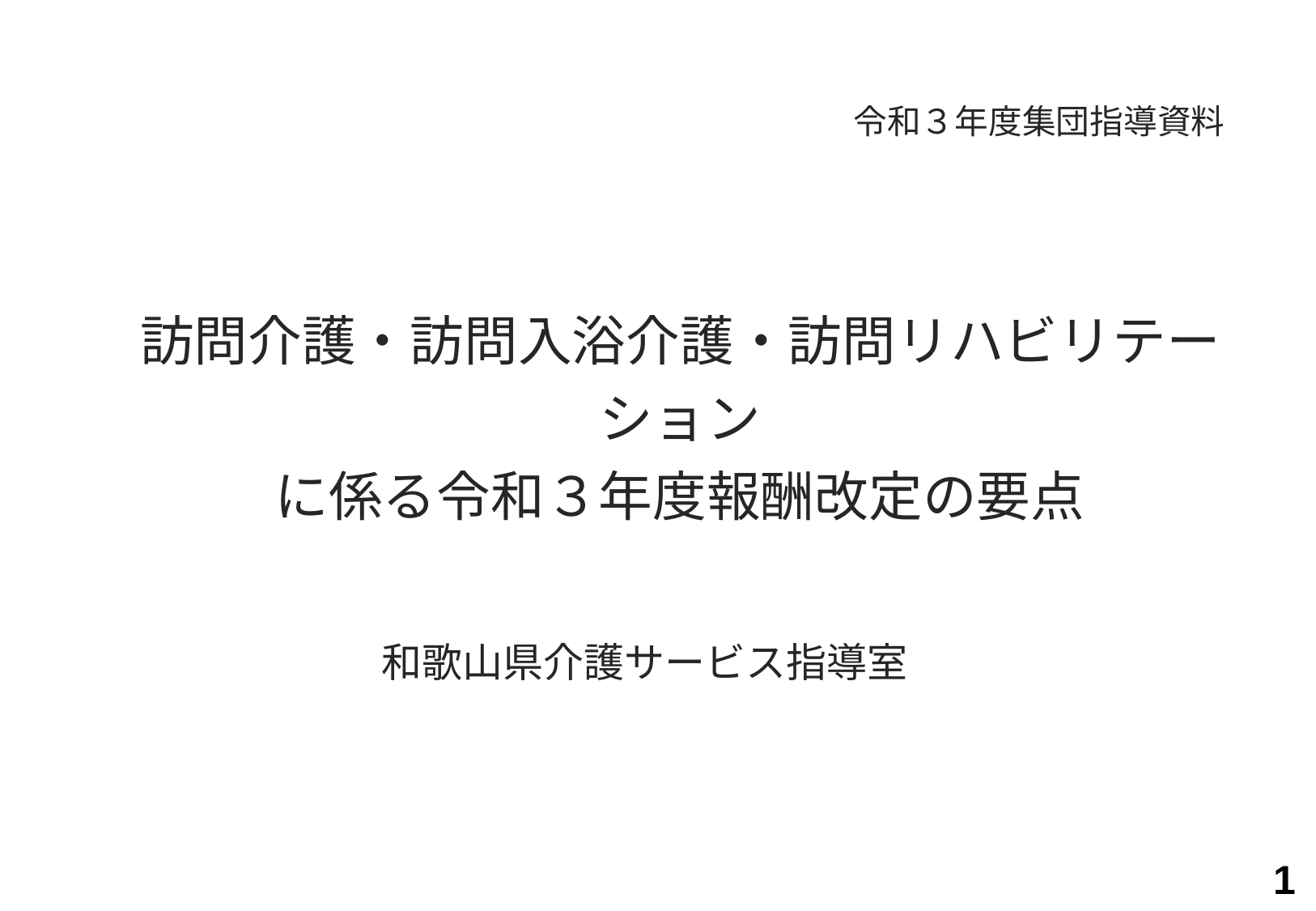

令和３年度集団指導資料
# 訪問介護・訪問入浴介護・訪問リハビリテーション に係る令和３年度報酬改定の要点
和歌山県介護サービス指導室
1